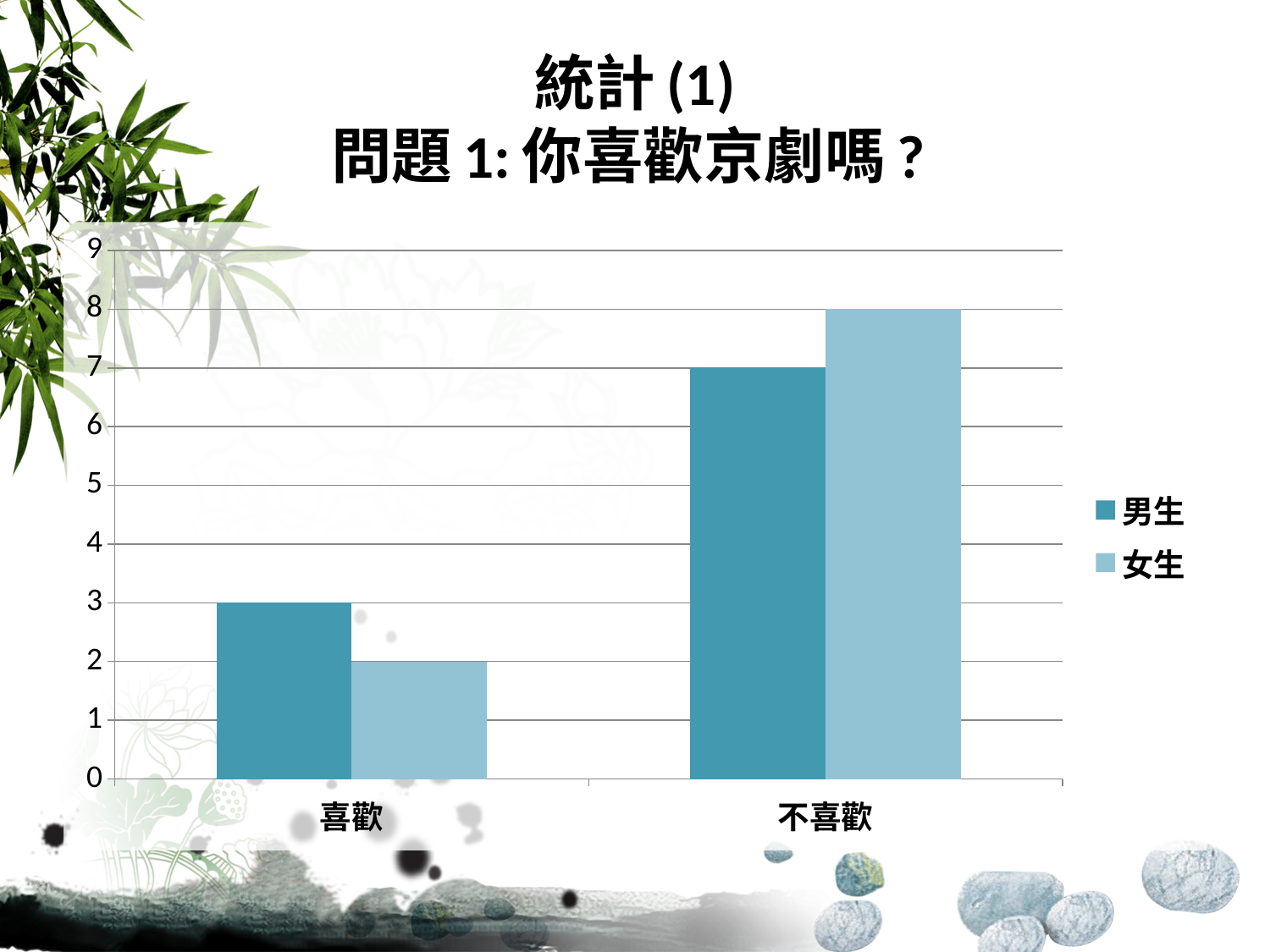

# 統計(1) 問題1:你喜歡京劇嗎?

### Chart

| Category | 男生 | 女生 |
|---|---|---|
| 喜歡 | 3.0 | 2.0 |
| 不喜歡 | 7.0 | 8.0 |